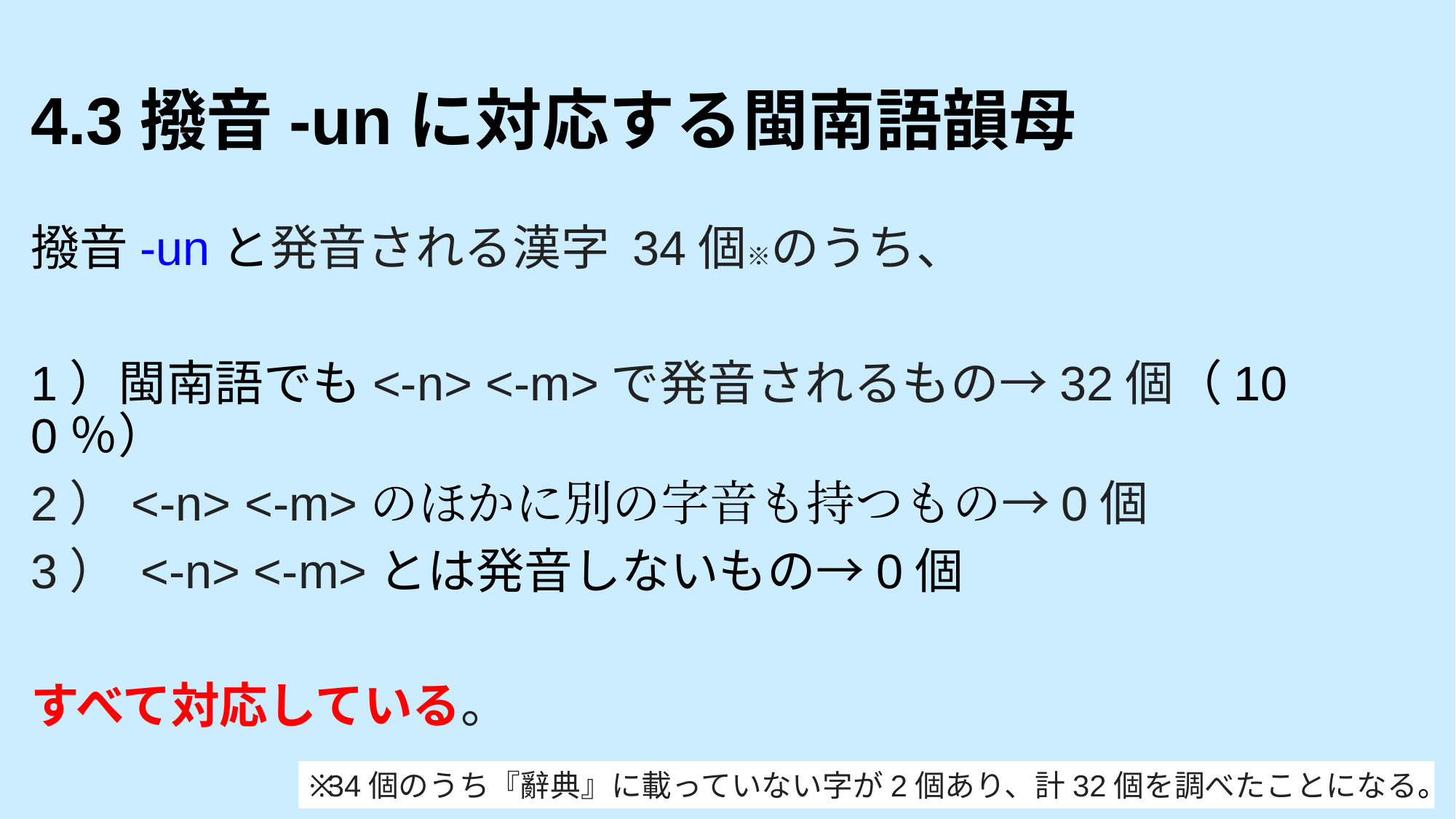

# 4.3撥音-unに対応する閩南語韻母
撥音-unと発音される漢字 34個※のうち、

1）閩南語でも<-n> <-m>で発音されるもの→32個（100％）
2） <-n> <-m>のほかに別の字音も持つもの→0個
3） <-n> <-m>とは発音しないもの→0個

すべて対応している。
※34個のうち『辭典』に載っていない字が2個あり、計32個を調べたことになる。